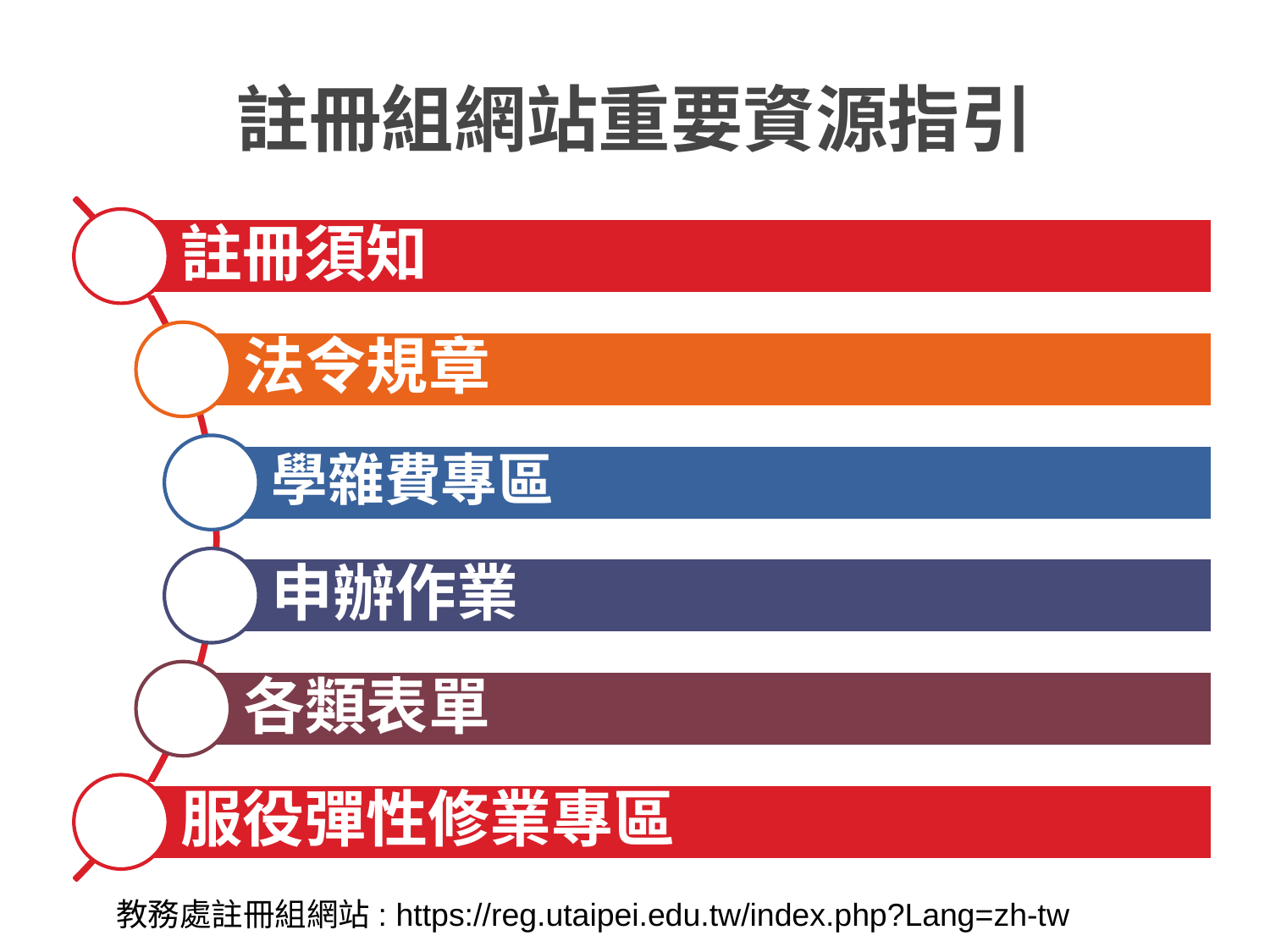

# 註冊組網站重要資源指引
註冊須知
法令規章
學雜費專區
申辦作業
各類表單
服役彈性修業專區
教務處註冊組網站: https://reg.utaipei.edu.tw/index.php?Lang=zh-tw